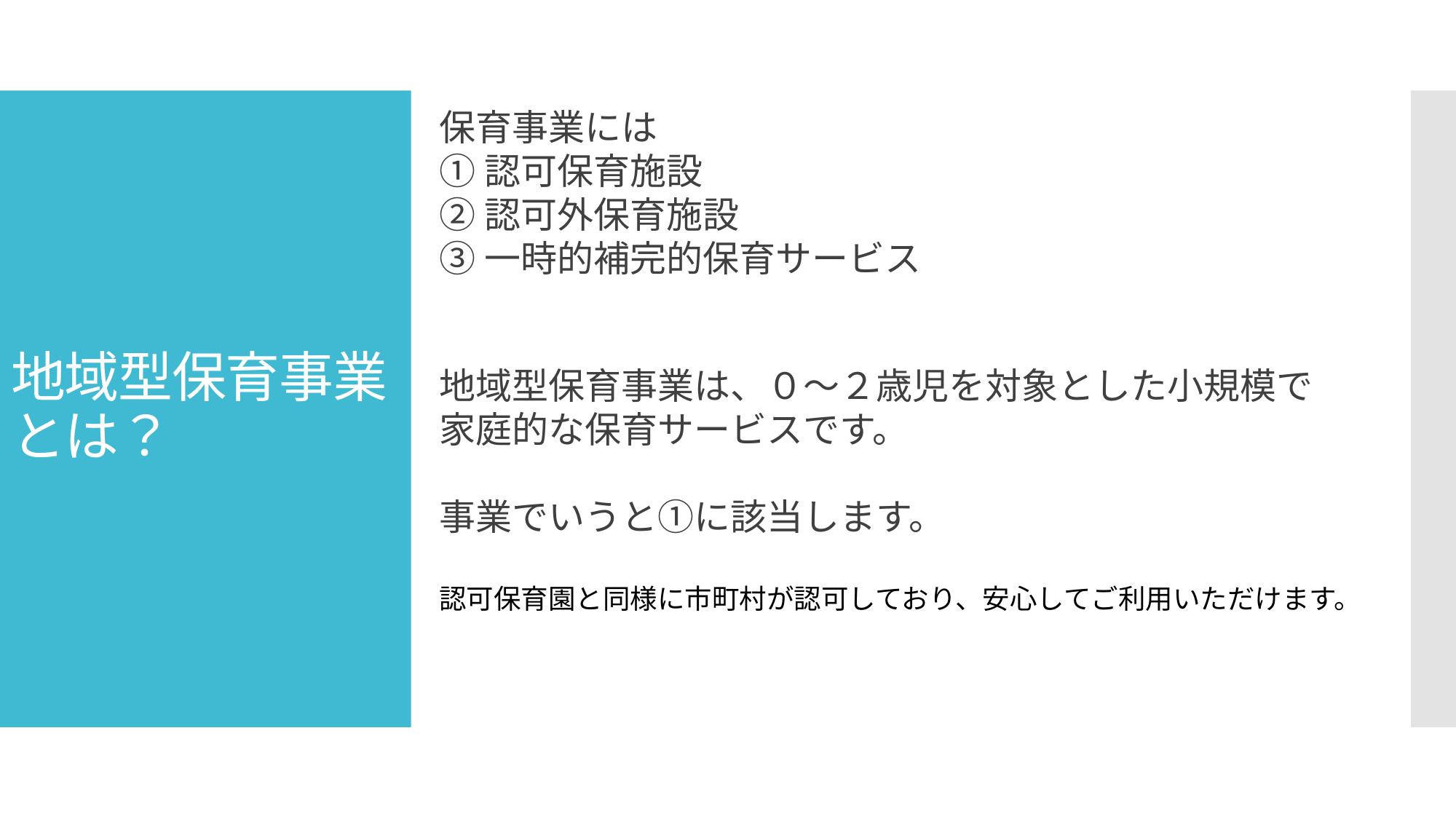

保育事業には
①認可保育施設
②認可外保育施設
③一時的補完的保育サービス
# 地域型保育事業とは？
地域型保育事業は、０～２歳児を対象とした小規模で
家庭的な保育サービスです。

事業でいうと①に該当します。

認可保育園と同様に市町村が認可しており、安心してご利用いただけます。